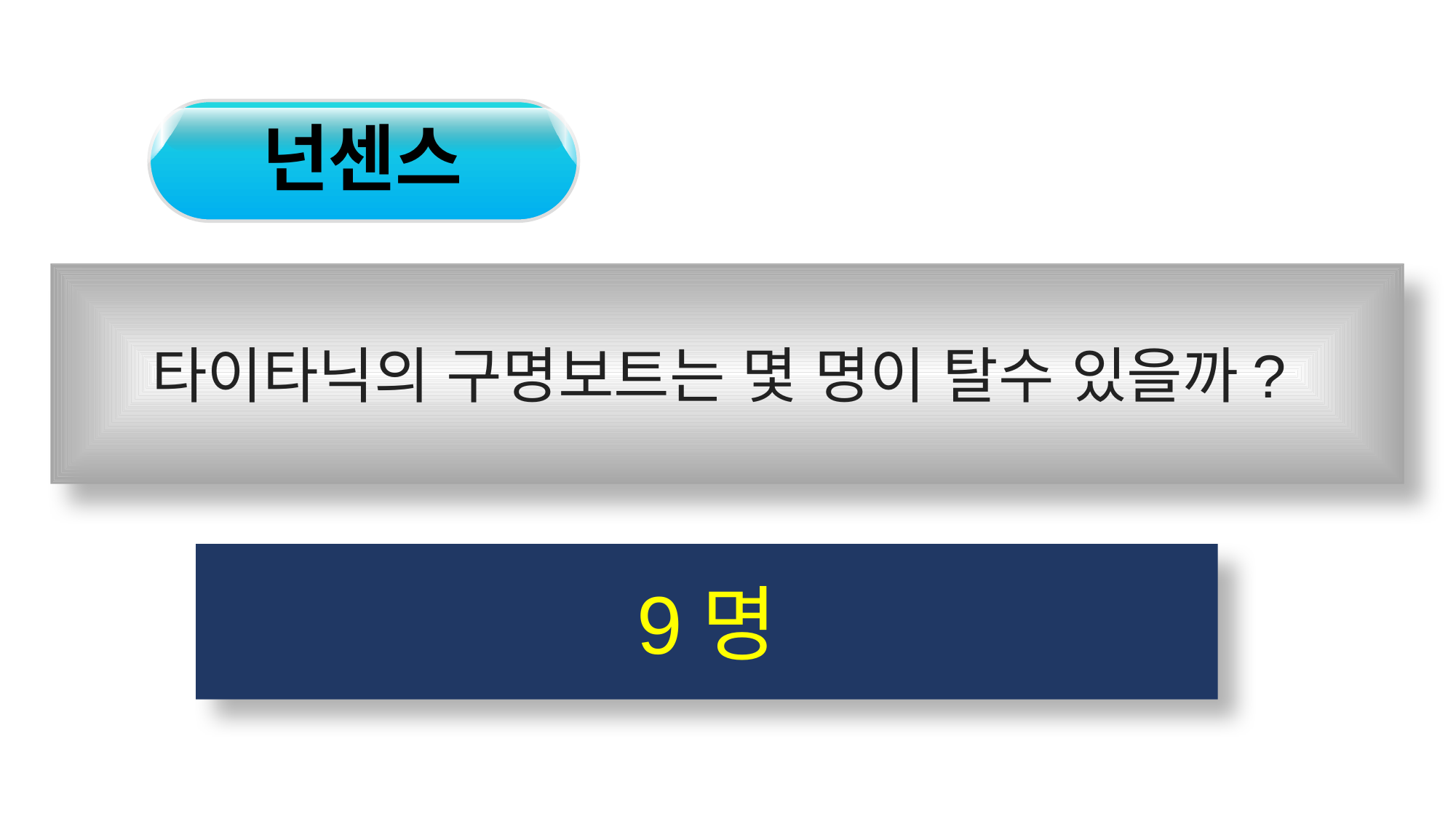

넌센스
타이타닉의 구명보트는 몇 명이 탈수 있을까?
9명